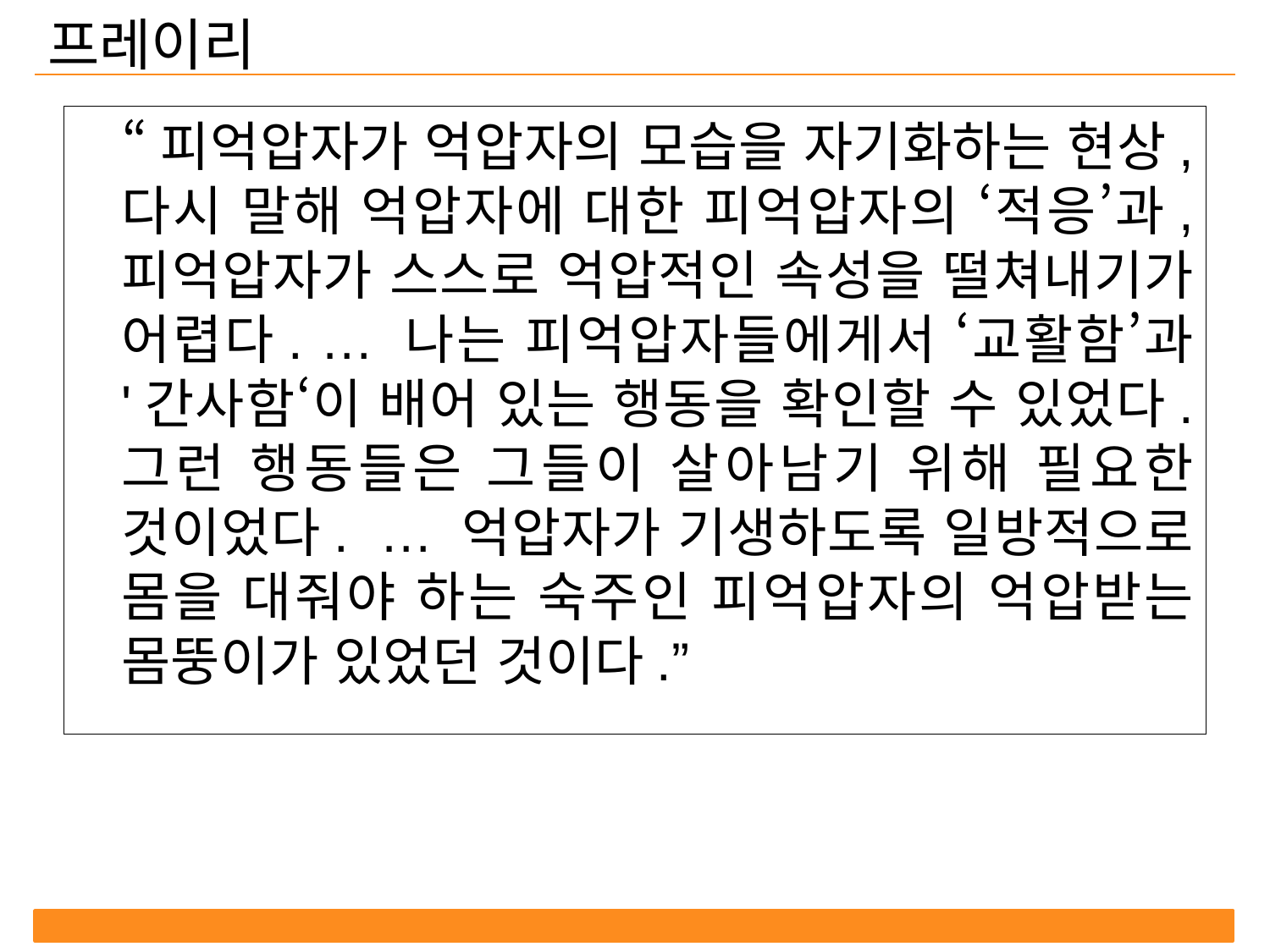

프레이리
   “피억압자가 억압자의 모습을 자기화하는 현상, 다시 말해 억압자에 대한 피억압자의 ‘적응’과, 피억압자가 스스로 억압적인 속성을 떨쳐내기가 어렵다. … 나는 피억압자들에게서 ‘교활함’과 '간사함‘이 배어 있는 행동을 확인할 수 있었다. 그런 행동들은 그들이 살아남기 위해 필요한 것이었다.  … 억압자가 기생하도록 일방적으로 몸을 대줘야 하는 숙주인 피억압자의 억압받는 몸뚱이가 있었던 것이다.”